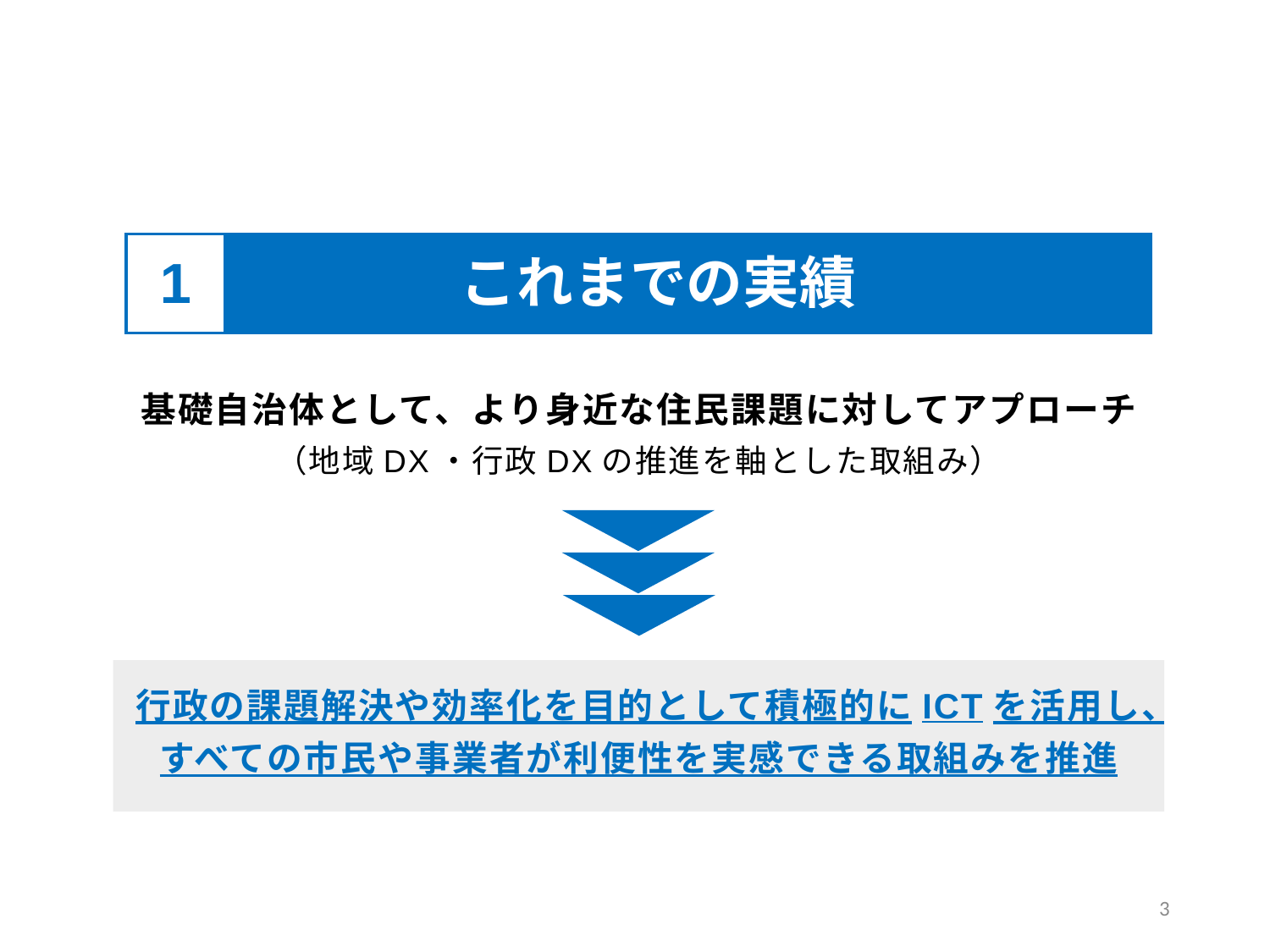

1
これまでの実績
基礎自治体として、より身近な住民課題に対してアプローチ
（地域DX・行政DXの推進を軸とした取組み）

行政の課題解決や効率化を目的として積極的にICTを活用し、
すべての市民や事業者が利便性を実感できる取組みを推進
3